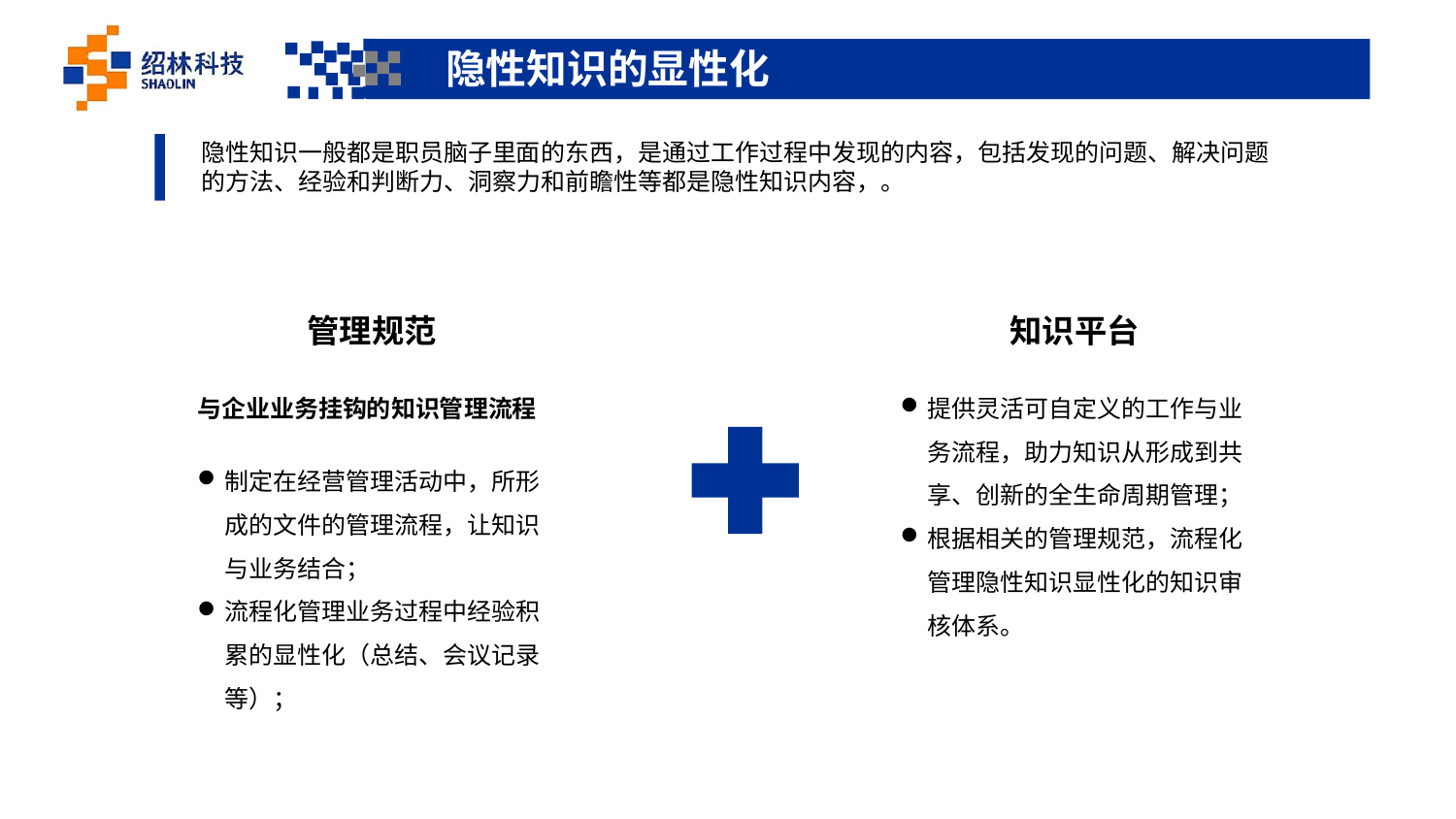

隐性知识的显性化
隐性知识一般都是职员脑子里面的东西，是通过工作过程中发现的内容，包括发现的问题、解决问题的方法、经验和判断力、洞察力和前瞻性等都是隐性知识内容，。

管理规范
知识平台
提供灵活可自定义的工作与业务流程，助力知识从形成到共享、创新的全生命周期管理；
根据相关的管理规范，流程化管理隐性知识显性化的知识审核体系。
与企业业务挂钩的知识管理流程

制定在经营管理活动中，所形成的文件的管理流程，让知识与业务结合；
流程化管理业务过程中经验积累的显性化（总结、会议记录等）；